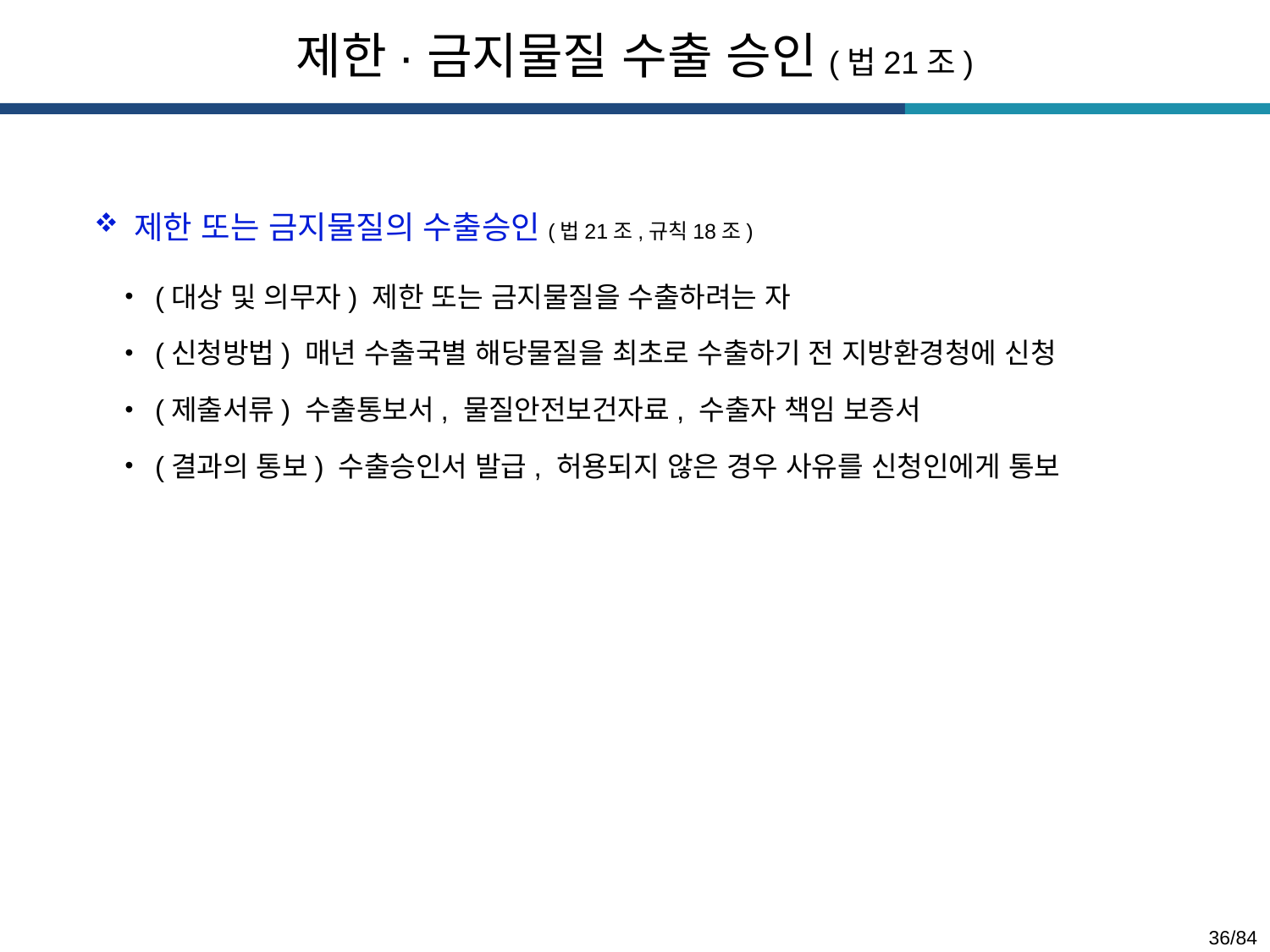

제한·금지물질 수출 승인(법21조)
제한 또는 금지물질의 수출승인(법21조,규칙18조)
(대상 및 의무자) 제한 또는 금지물질을 수출하려는 자
(신청방법) 매년 수출국별 해당물질을 최초로 수출하기 전 지방환경청에 신청
(제출서류) 수출통보서, 물질안전보건자료, 수출자 책임 보증서
(결과의 통보) 수출승인서 발급, 허용되지 않은 경우 사유를 신청인에게 통보